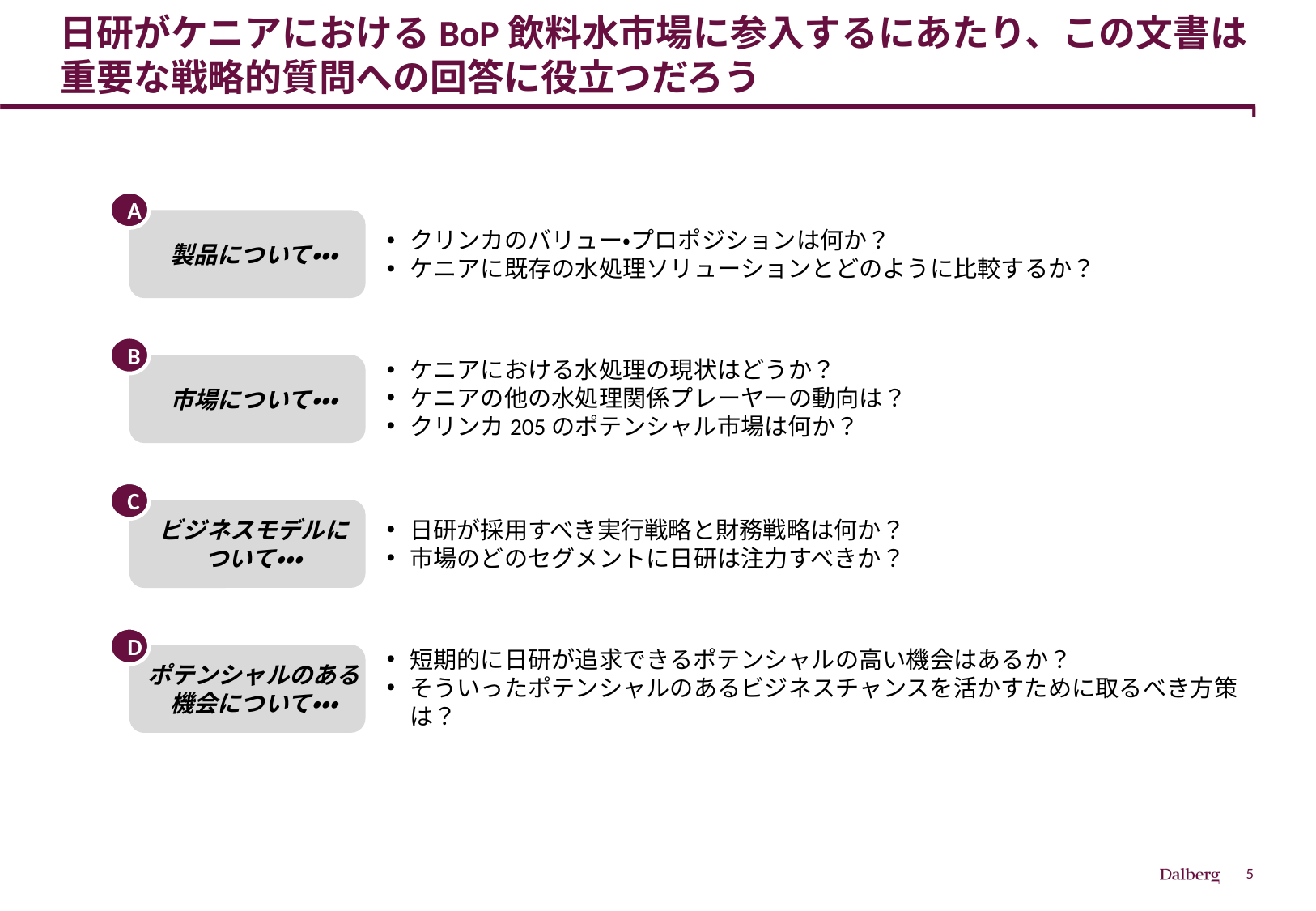

# 日研がケニアにおけるBoP飲料水市場に参入するにあたり、この文書は重要な戦略的質問への回答に役立つだろう
A
製品について・・・
クリンカのバリュー・プロポジションは何か？
ケニアに既存の水処理ソリューションとどのように比較するか？
B
市場について・・・
ケニアにおける水処理の現状はどうか？
ケニアの他の水処理関係プレーヤーの動向は？
クリンカ205のポテンシャル市場は何か？
C
ビジネスモデルについて・・・
日研が採用すべき実行戦略と財務戦略は何か？
市場のどのセグメントに日研は注力すべきか？
D
ポテンシャルのある
機会について・・・
短期的に日研が追求できるポテンシャルの高い機会はあるか？
そういったポテンシャルのあるビジネスチャンスを活かすために取るべき方策は？